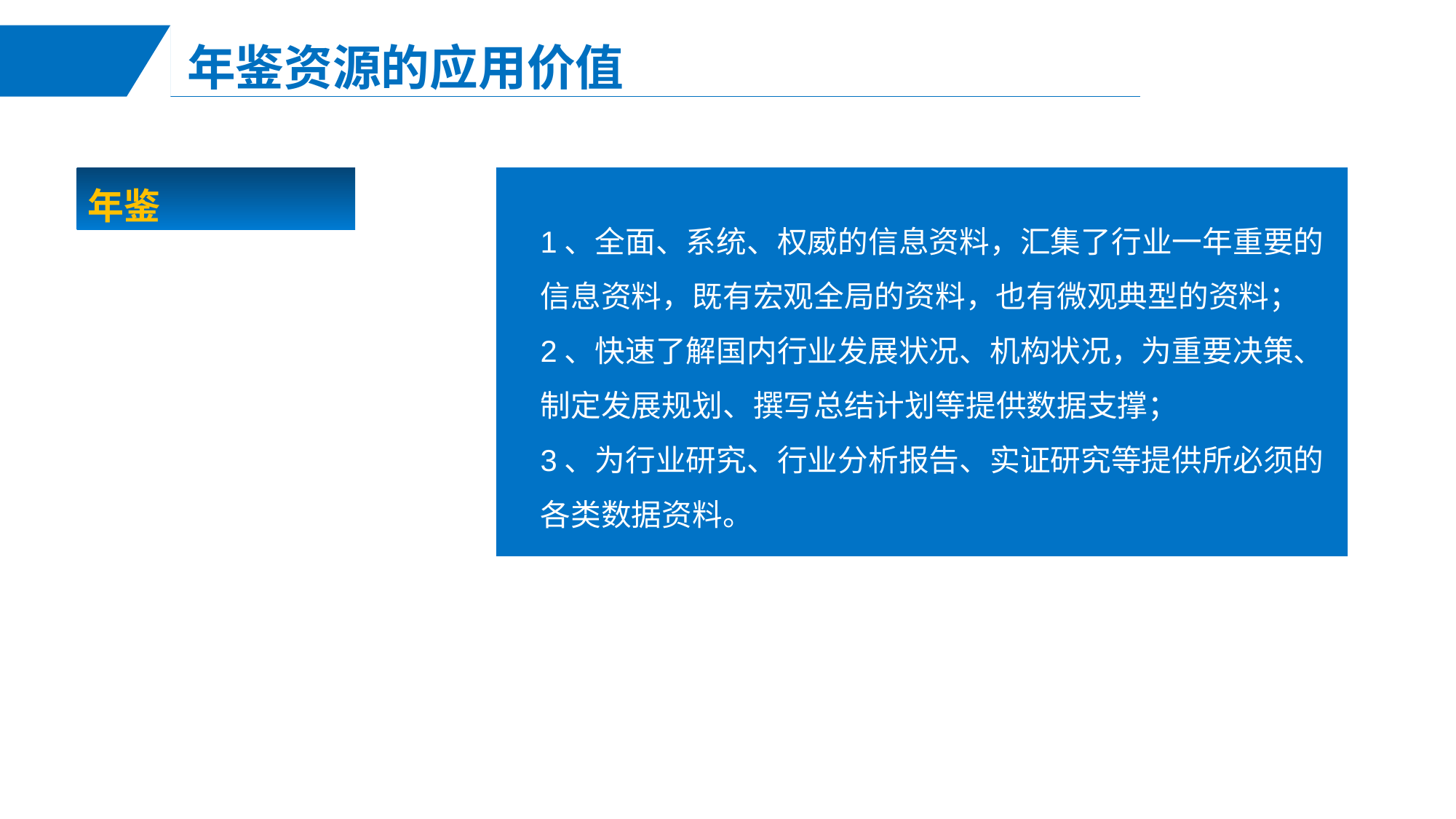

年鉴资源的应用价值

年鉴
1、全面、系统、权威的信息资料，汇集了行业一年重要的信息资料，既有宏观全局的资料，也有微观典型的资料；
2、快速了解国内行业发展状况、机构状况，为重要决策、制定发展规划、撰写总结计划等提供数据支撑；
3、为行业研究、行业分析报告、实证研究等提供所必须的各类数据资料。